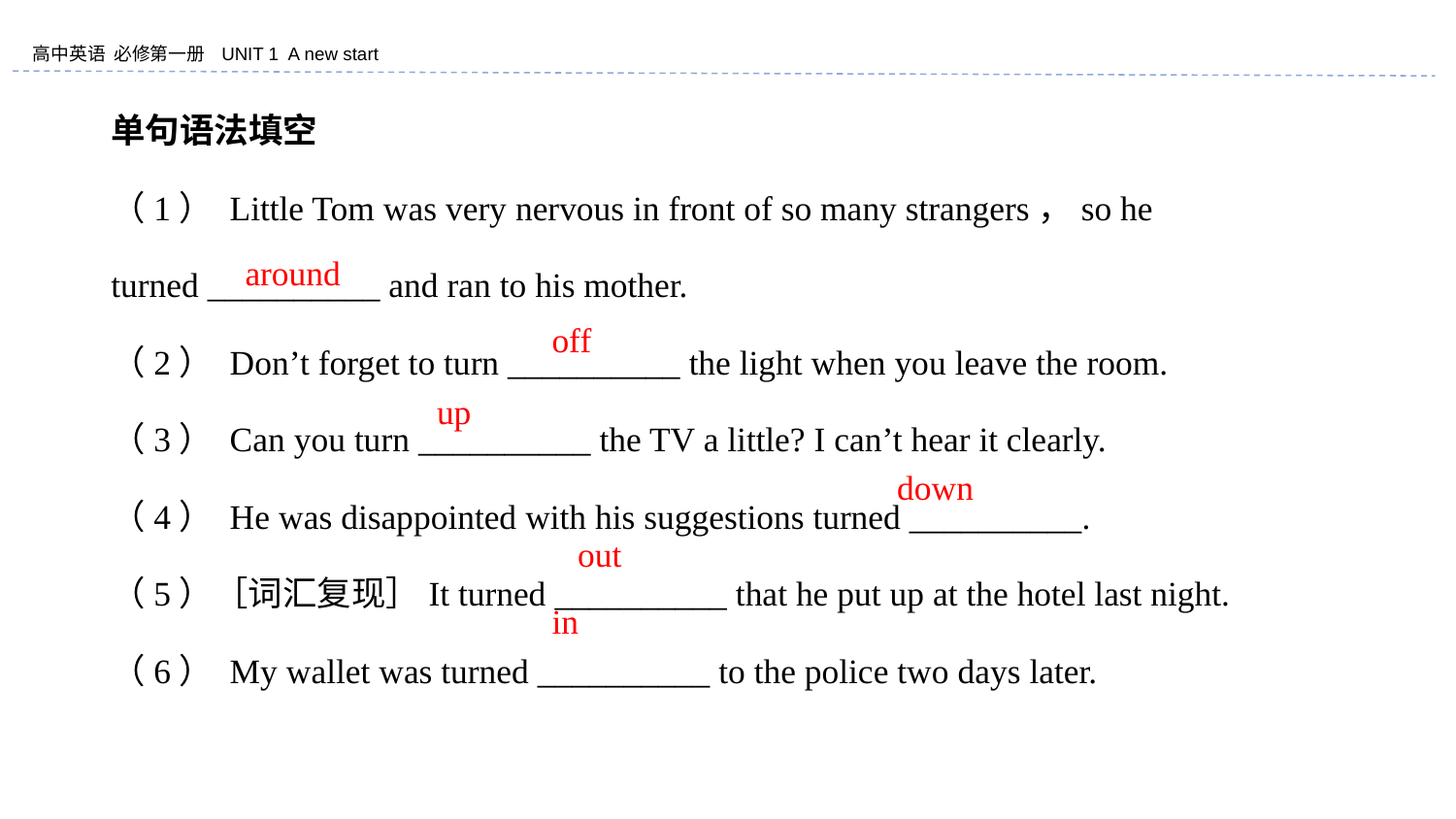

单句语法填空
（1） Little Tom was very nervous in front of so many strangers，so he
turned __________ and ran to his mother.
（2） Don’t forget to turn __________ the light when you leave the room.
（3） Can you turn __________ the TV a little? I can’t hear it clearly.
（4） He was disappointed with his suggestions turned __________.
（5）［词汇复现］It turned __________ that he put up at the hotel last night.
（6） My wallet was turned __________ to the police two days later.

around
off
up
down
out
in